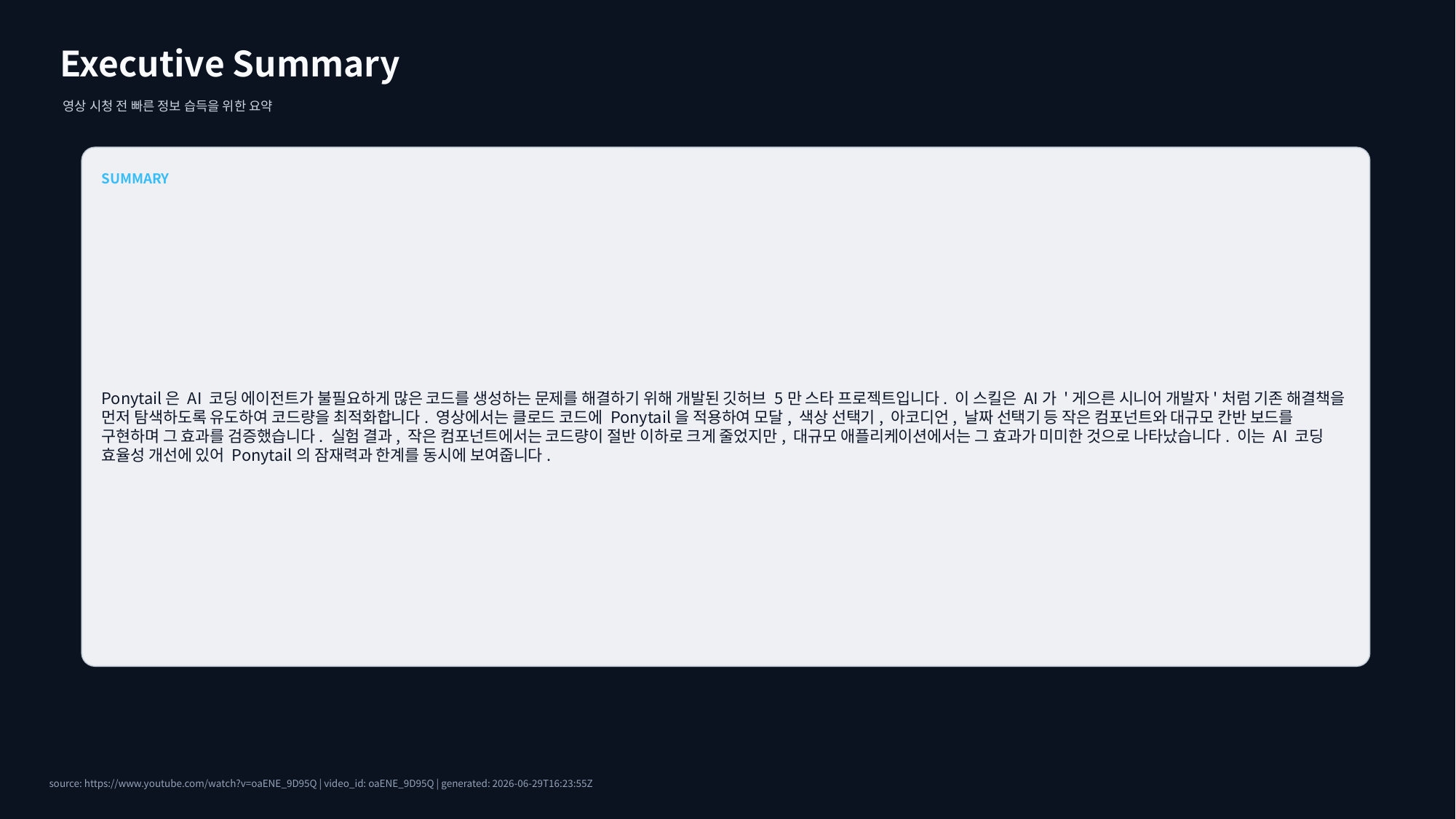

Executive Summary
영상 시청 전 빠른 정보 습득을 위한 요약

SUMMARY
Ponytail은 AI 코딩 에이전트가 불필요하게 많은 코드를 생성하는 문제를 해결하기 위해 개발된 깃허브 5만 스타 프로젝트입니다. 이 스킬은 AI가 '게으른 시니어 개발자'처럼 기존 해결책을 먼저 탐색하도록 유도하여 코드량을 최적화합니다. 영상에서는 클로드 코드에 Ponytail을 적용하여 모달, 색상 선택기, 아코디언, 날짜 선택기 등 작은 컴포넌트와 대규모 칸반 보드를 구현하며 그 효과를 검증했습니다. 실험 결과, 작은 컴포넌트에서는 코드량이 절반 이하로 크게 줄었지만, 대규모 애플리케이션에서는 그 효과가 미미한 것으로 나타났습니다. 이는 AI 코딩 효율성 개선에 있어 Ponytail의 잠재력과 한계를 동시에 보여줍니다.
source: https://www.youtube.com/watch?v=oaENE_9D95Q | video_id: oaENE_9D95Q | generated: 2026-06-29T16:23:55Z